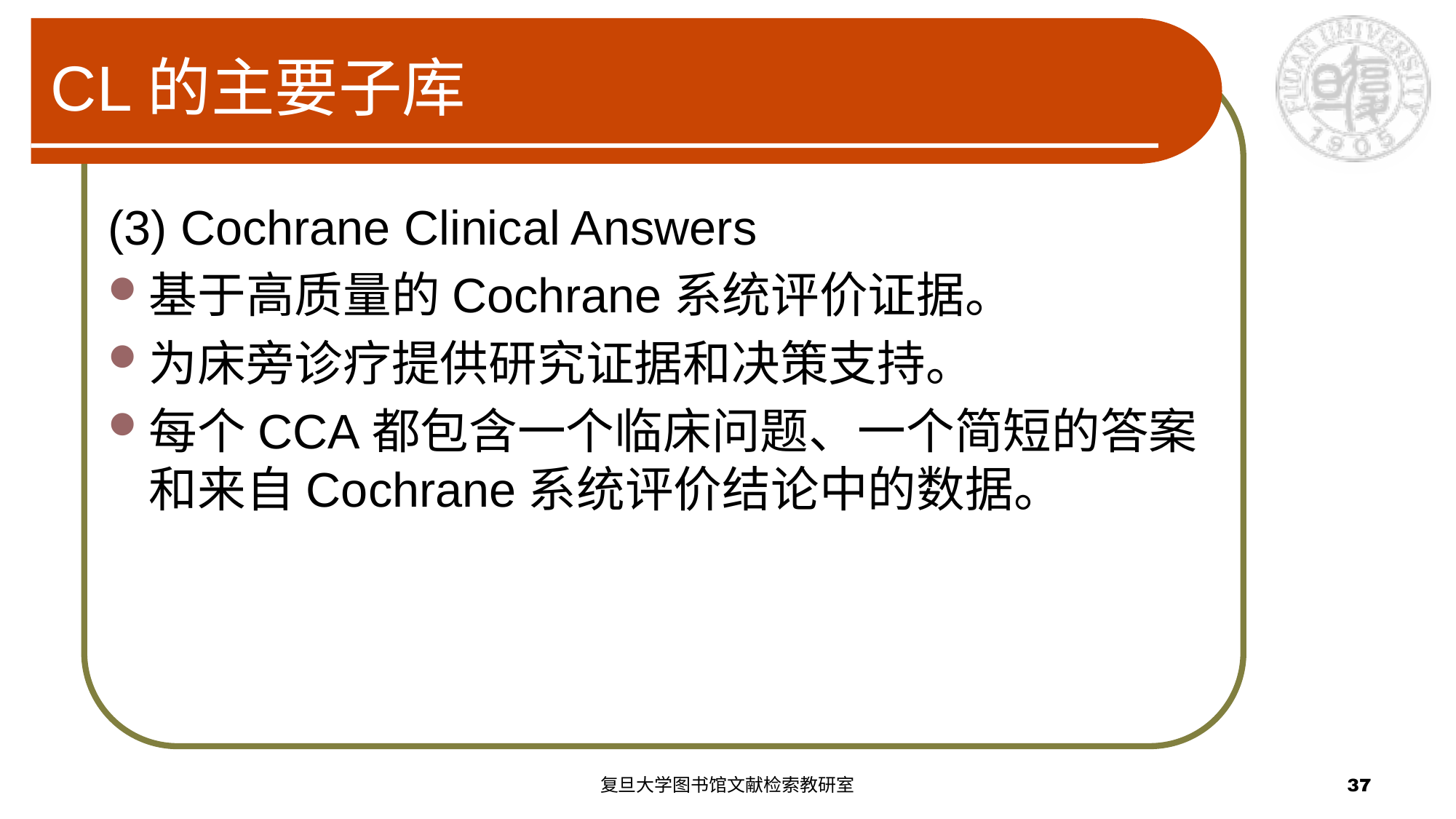

# CL的主要子库
(3) Cochrane Clinical Answers
基于高质量的Cochrane系统评价证据。
为床旁诊疗提供研究证据和决策支持。
每个CCA都包含一个临床问题、一个简短的答案和来自Cochrane系统评价结论中的数据。

复旦大学图书馆文献检索教研室
37